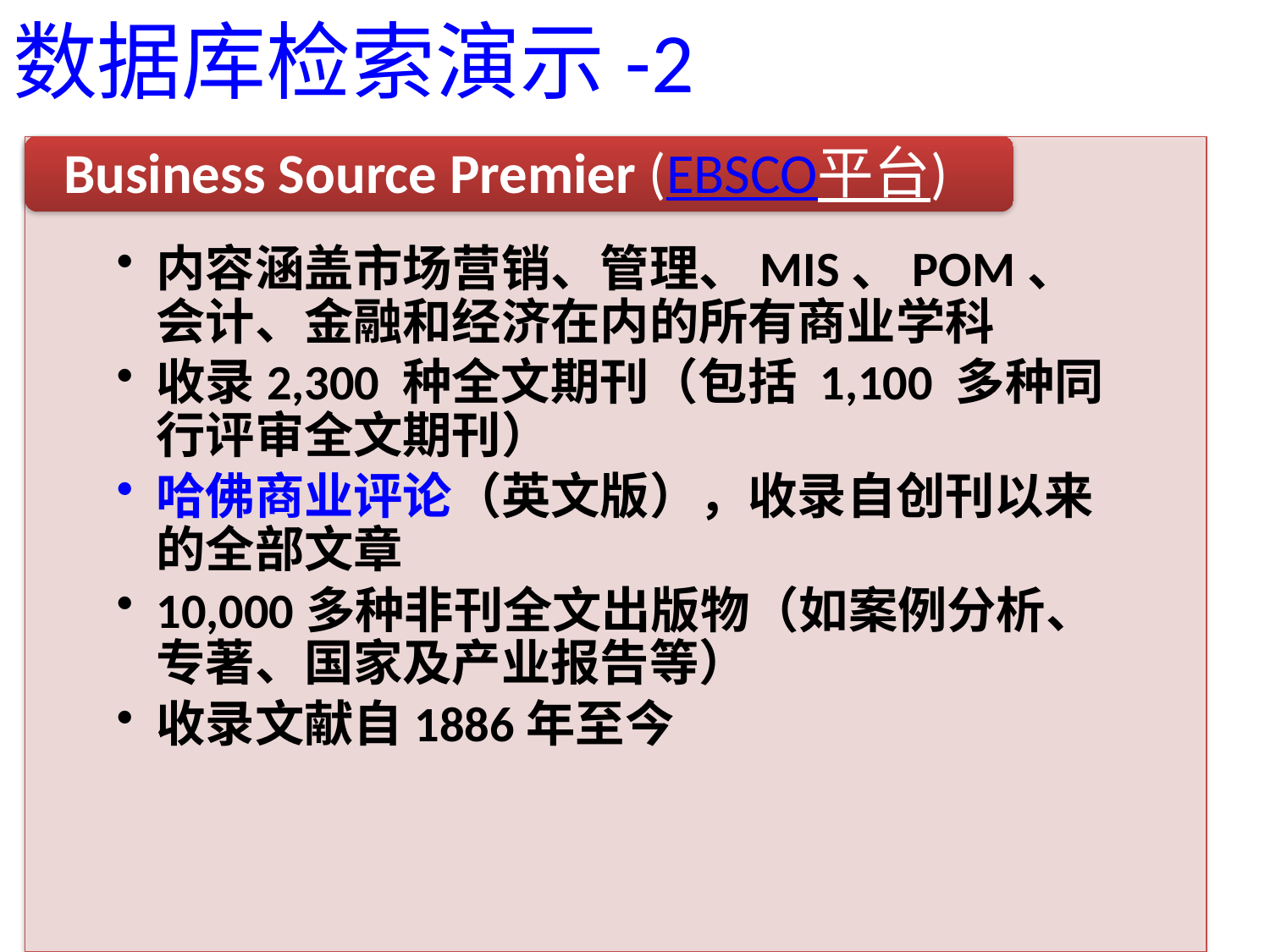

# 数据库检索演示-2
内容涵盖市场营销、管理、MIS、POM、会计、金融和经济在内的所有商业学科
收录2,300 种全文期刊（包括 1,100 多种同行评审全文期刊）
哈佛商业评论（英文版），收录自创刊以来的全部文章
10,000多种非刊全文出版物（如案例分析、专著、国家及产业报告等）
收录文献自1886年至今
Business Source Premier (EBSCO平台)